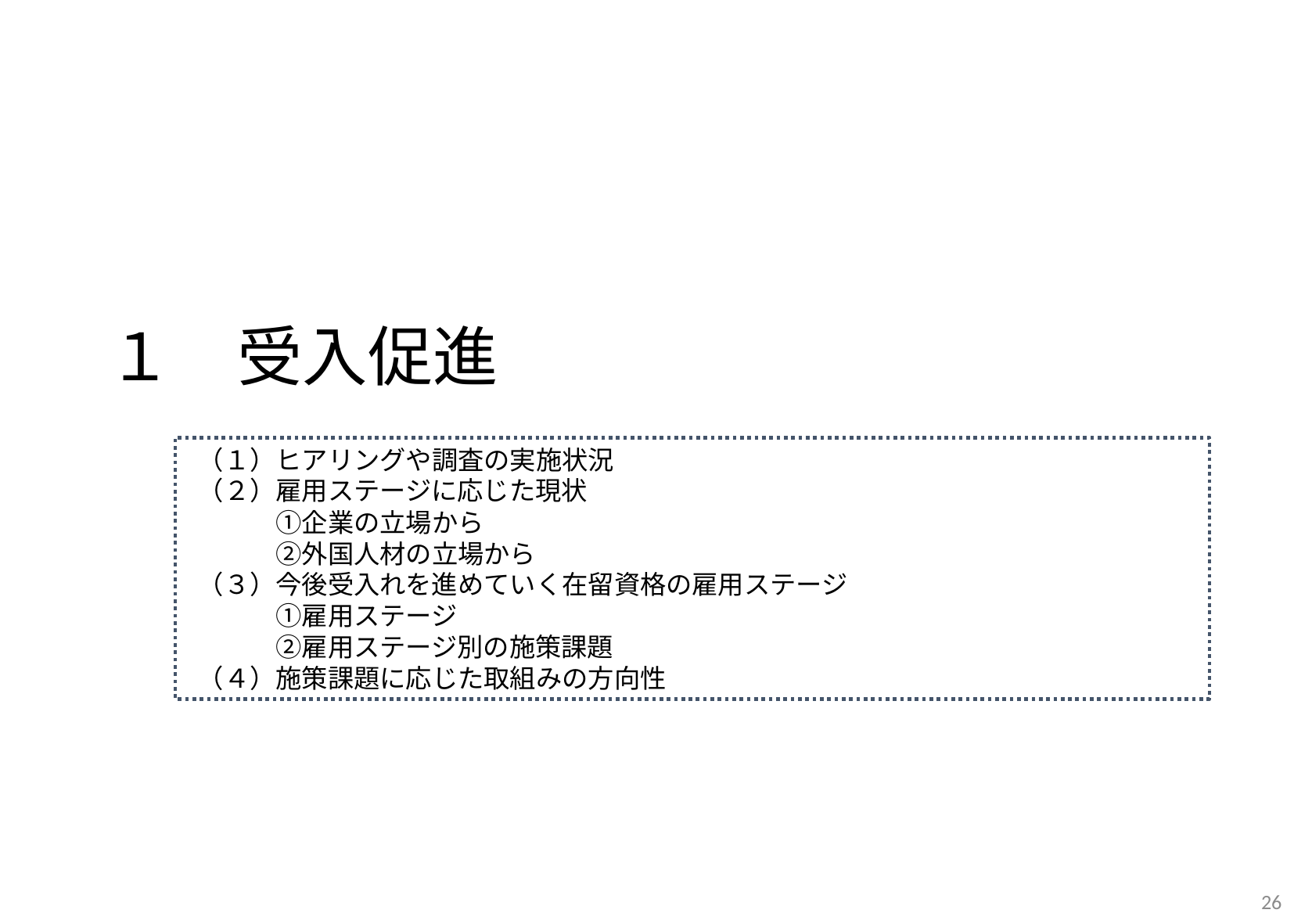

１　受入促進
（１）ヒアリングや調査の実施状況
（２）雇用ステージに応じた現状
　　　①企業の立場から
　　　②外国人材の立場から
（３）今後受入れを進めていく在留資格の雇用ステージ
　　　①雇用ステージ
　　　②雇用ステージ別の施策課題
（４）施策課題に応じた取組みの方向性
26